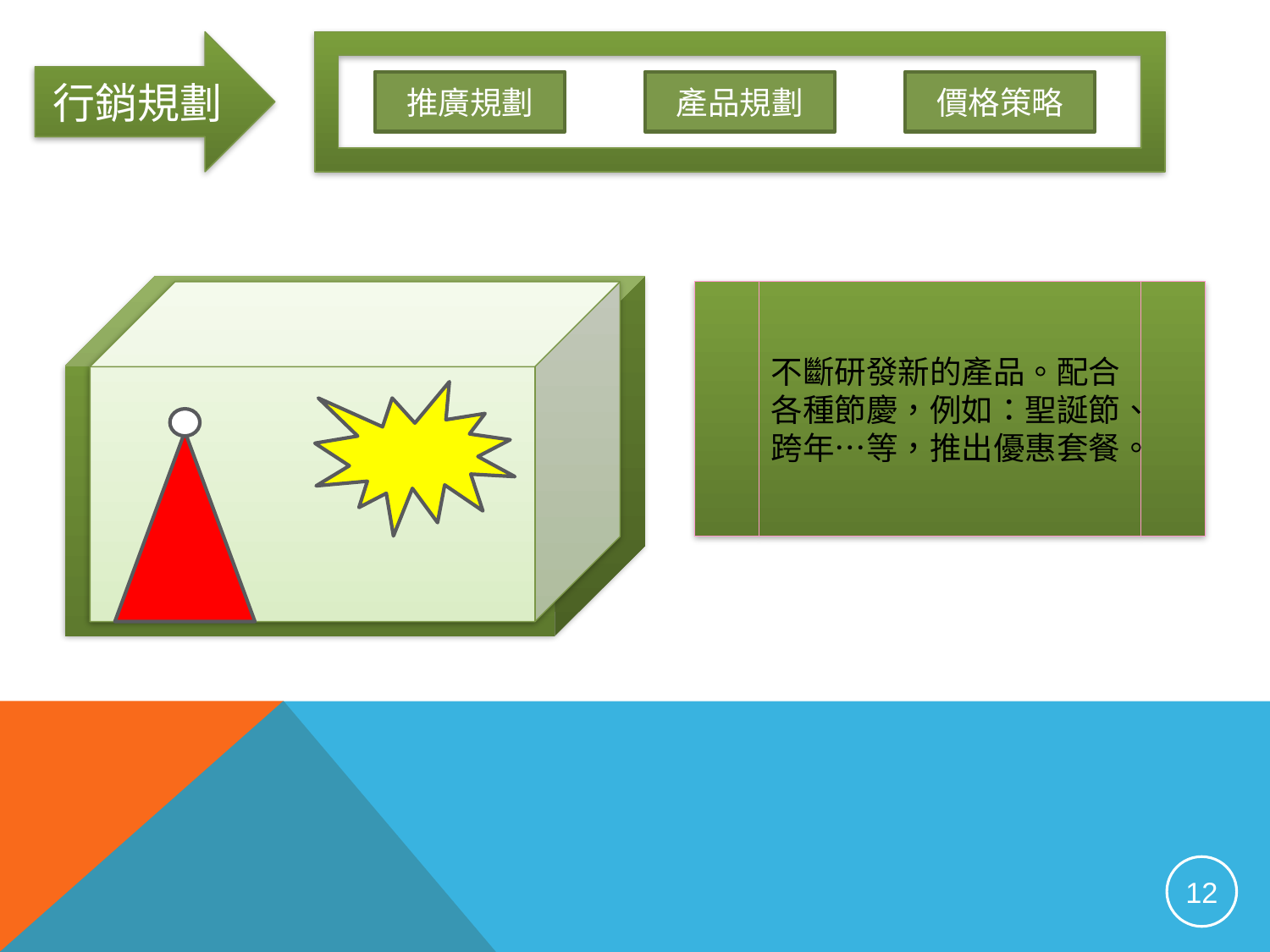

行銷規劃

推廣規劃
產品規劃
價格策略

不斷研發新的產品。配合各種節慶，例如：聖誕節、跨年…等，推出優惠套餐。

12